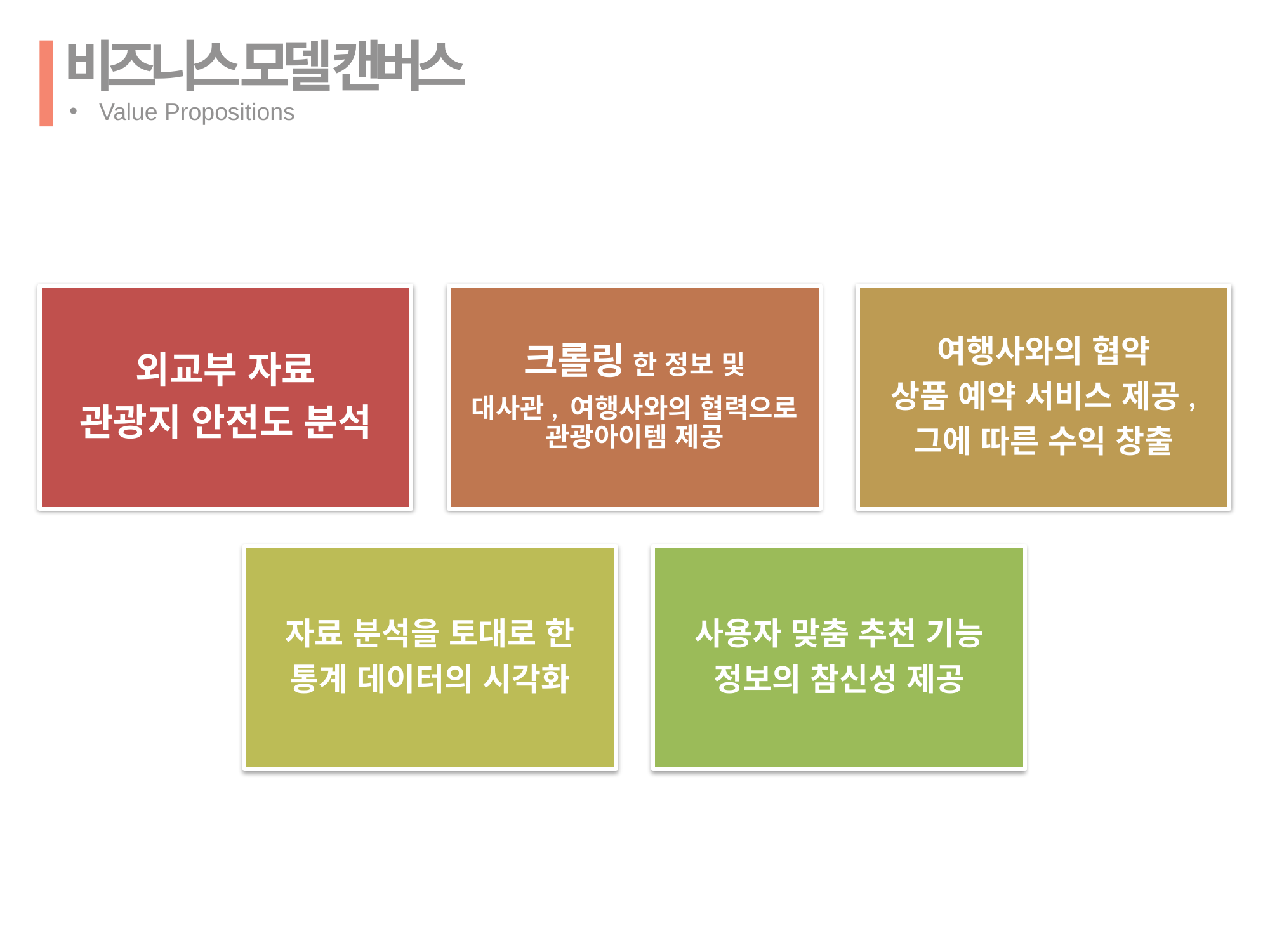

# 비즈니스 모델 캔버스
Value Propositions

외교부 자료
관광지 안전도 분석
크롤링 한 정보 및
대사관, 여행사와의 협력으로 관광아이템 제공
여행사와의 협약
상품 예약 서비스 제공,
그에 따른 수익 창출
자료 분석을 토대로 한
통계 데이터의 시각화
사용자 맞춤 추천 기능
정보의 참신성 제공